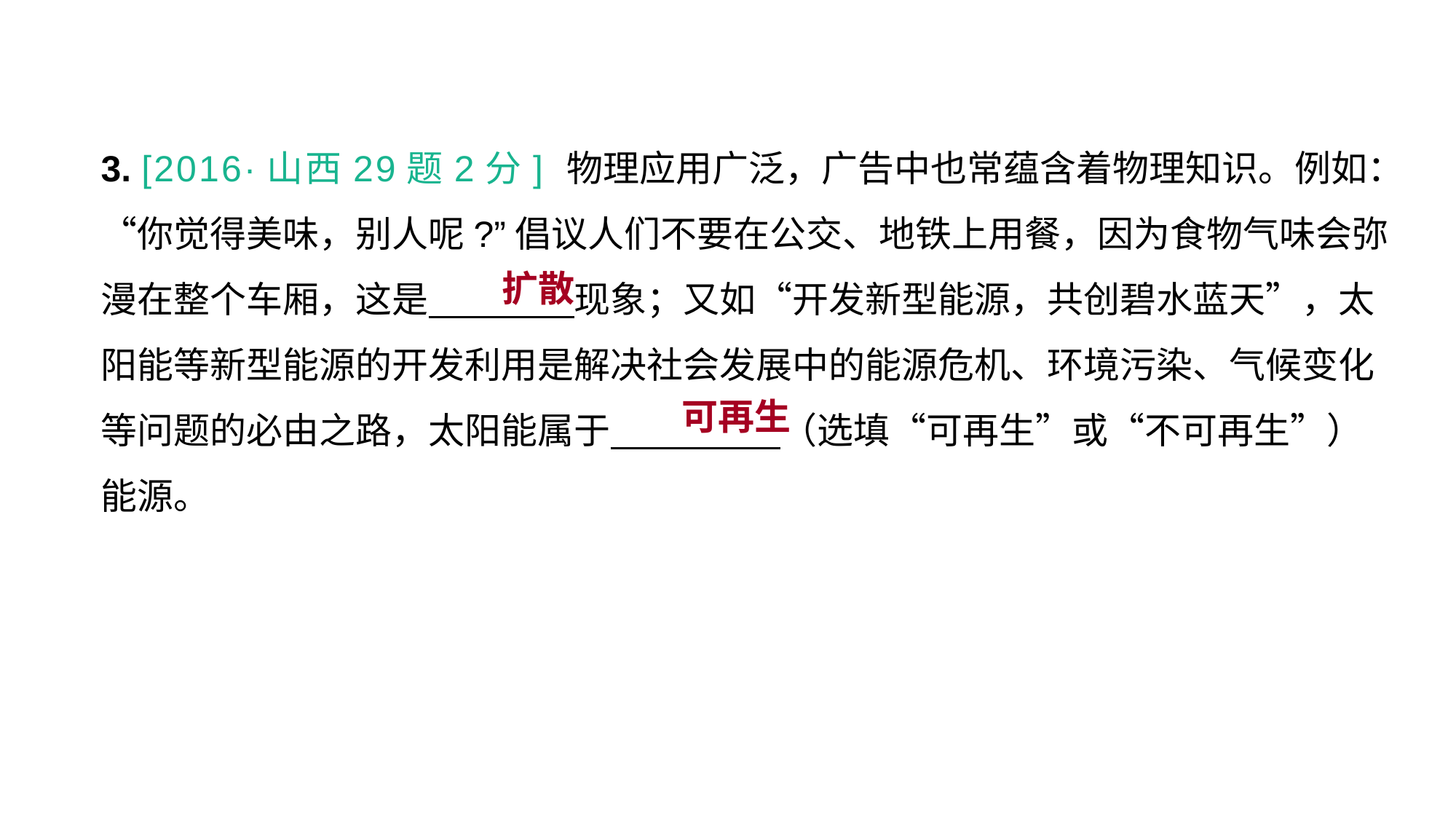

3. [2016·山西29题2分] 物理应用广泛，广告中也常蕴含着物理知识。例如：“你觉得美味，别人呢?”倡议人们不要在公交、地铁上用餐，因为食物气味会弥漫在整个车厢，这是　　　　现象；又如“开发新型能源，共创碧水蓝天”，太阳能等新型能源的开发利用是解决社会发展中的能源危机、环境污染、气候变化等问题的必由之路，太阳能属于　　   　　（选填“可再生”或“不可再生”）能源。
真题回顾 把握考向
扩散
可再生